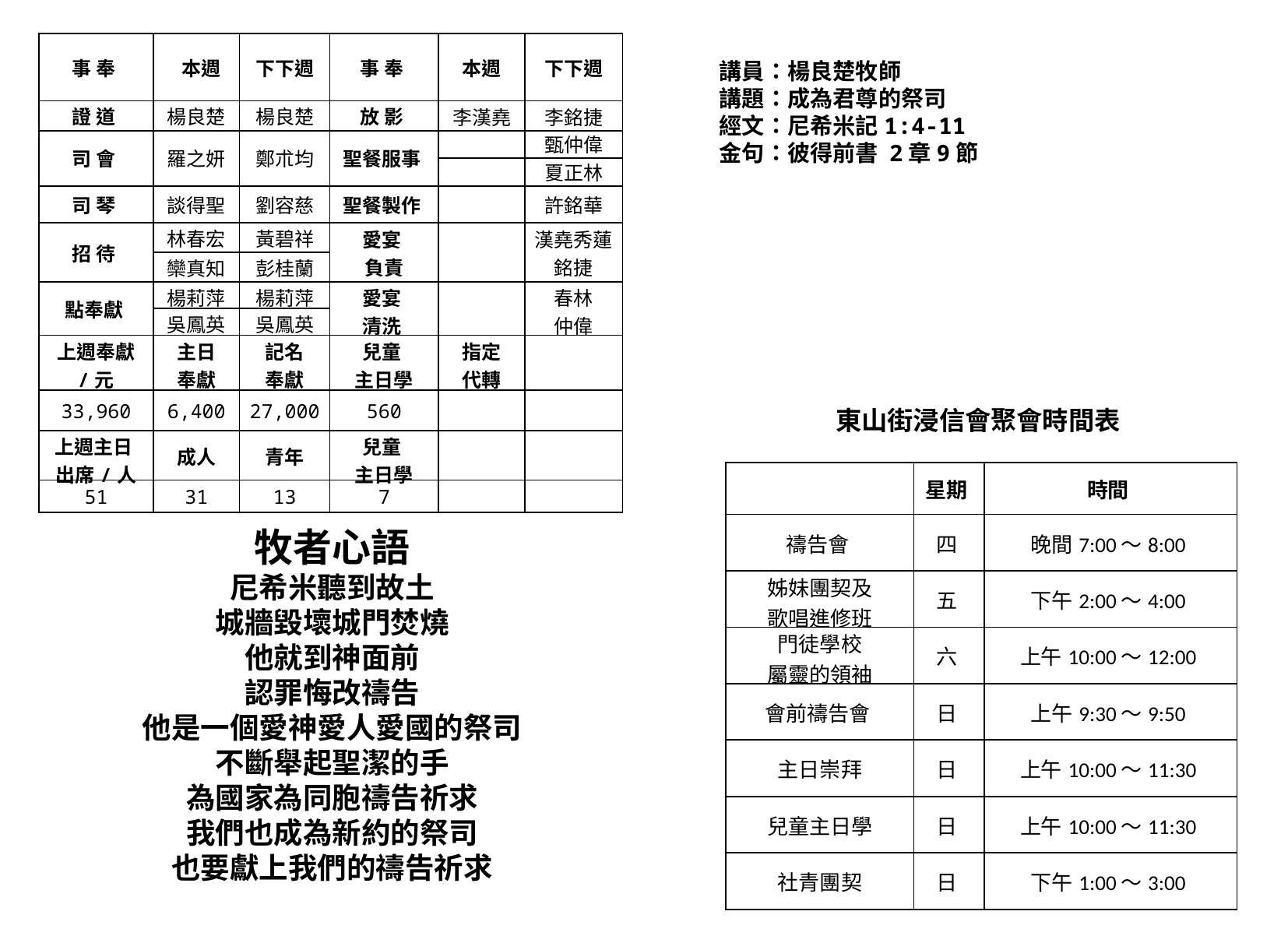

| 事 奉 | 本週 | 下下週 | 事 奉 | 本週 | 下下週 |
| --- | --- | --- | --- | --- | --- |
| 證 道 | 楊良楚 | 楊良楚 | 放 影 | 李漢堯 | 李銘捷 |
| 司 會 | 羅之妍 | 鄭朮均 | 聖餐服事 |  | 甄仲偉 |
|  |  |  |  |  | 夏正林 |
| 司 琴 | 談得聖 | 劉容慈 | 聖餐製作 |  | 許銘華 |
| 招 待 | 林春宏 | 黃碧祥 | 愛宴 負責 |  | 漢堯秀蓮 銘捷 |
|  | 欒真知 | 彭桂蘭 |  |  |  |
| 點奉獻 | 楊莉萍 | 楊莉萍 | 愛宴 清洗 |  | 春林 仲偉 |
|  | 吳鳳英 | 吳鳳英 |  |  |  |
| 上週奉獻 /元 | 主日 奉獻 | 記名 奉獻 | 兒童 主日學 | 指定 代轉 |  |
| 33,960 | 6,400 | 27,000 | 560 |  |  |
| 上週主日 出席/人 | 成人 | 青年 | 兒童 主日學 |  |  |
| 51 | 31 | 13 | 7 |  |  |

講員：楊良楚牧師
講題：成為君尊的祭司
經文：尼希米記1:4-11
金句：彼得前書 2章9節

東山街浸信會聚會時間表
|  | 星期 | 時間 |
| --- | --- | --- |
| 禱告會 | 四 | 晚間7:00～8:00 |
| 姊妹團契及 歌唱進修班 | 五 | 下午2:00～4:00 |
| 門徒學校 屬靈的領袖 | 六 | 上午10:00～12:00 |
| 會前禱告會 | 日 | 上午9:30～9:50 |
| 主日崇拜 | 日 | 上午10:00～11:30 |
| 兒童主日學 | 日 | 上午10:00～11:30 |
| 社青團契 | 日 | 下午1:00～3:00 |
牧者心語
尼希米聽到故土
城牆毀壞城門焚燒
他就到神面前
認罪悔改禱告
他是一個愛神愛人愛國的祭司
不斷舉起聖潔的手
為國家為同胞禱告祈求
我們也成為新約的祭司
也要獻上我們的禱告祈求